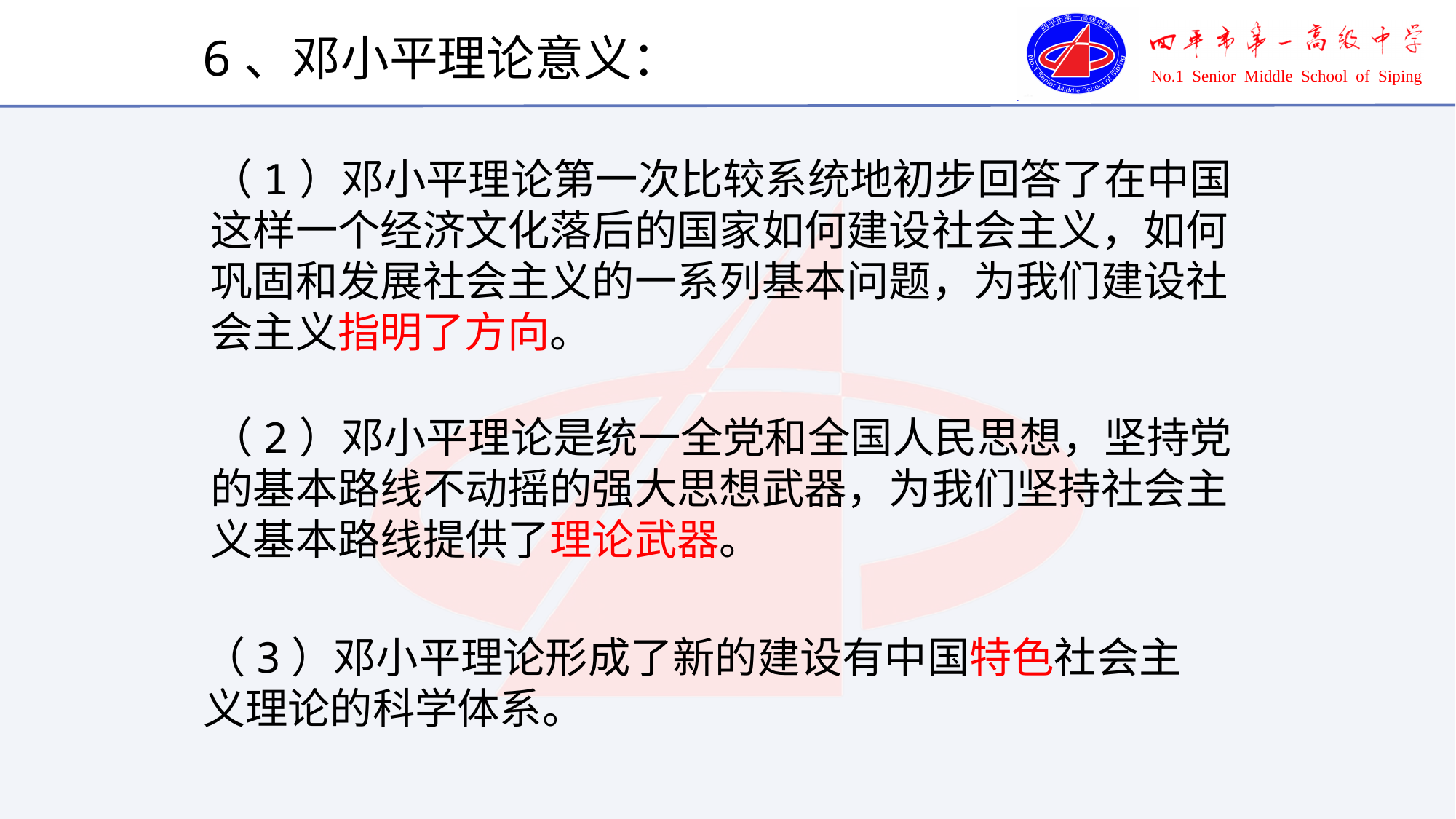

6、邓小平理论意义：
（1）邓小平理论第一次比较系统地初步回答了在中国这样一个经济文化落后的国家如何建设社会主义，如何巩固和发展社会主义的一系列基本问题，为我们建设社会主义指明了方向。
（2）邓小平理论是统一全党和全国人民思想，坚持党的基本路线不动摇的强大思想武器，为我们坚持社会主义基本路线提供了理论武器。
（3）邓小平理论形成了新的建设有中国特色社会主义理论的科学体系。